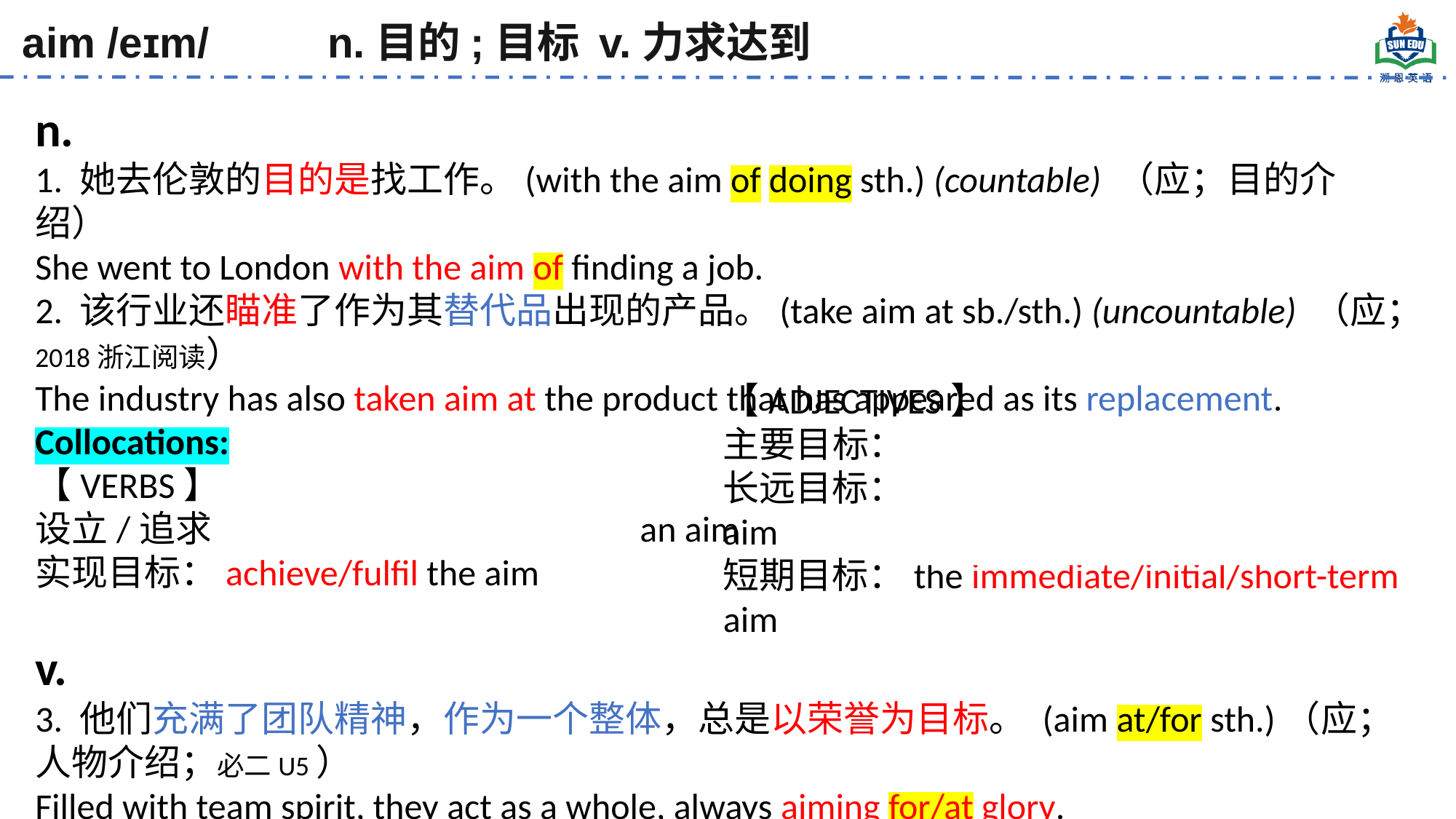

aim /eɪm/          n.目的;目标 v.力求达到
n.
1. 她去伦敦的目的是找工作。(with the aim of doing sth.) (countable) （应；目的介绍）
She went to London with the aim of finding a job.
2. 该行业还瞄准了作为其替代品出现的产品。(take aim at sb./sth.) (uncountable) （应；2018浙江阅读）
The industry has also taken aim at the product that has appeared as its replacement.
Collocations:
【VERBS】
设立/追求目标：have/set out/pursue an aim
实现目标：achieve/fulfil the aim

v.
3. 他们充满了团队精神，作为一个整体，总是以荣誉为目标。 (aim at/for sth.)（应；人物介绍；必二U5）
Filled with team spirit, they act as a whole, always aiming for/at glory.
【ADJECTIVES】
主要目标：the main/ primary/principal aim
长远目标：the ultimate/eventual/long-term aim
短期目标：the immediate/initial/short-term aim